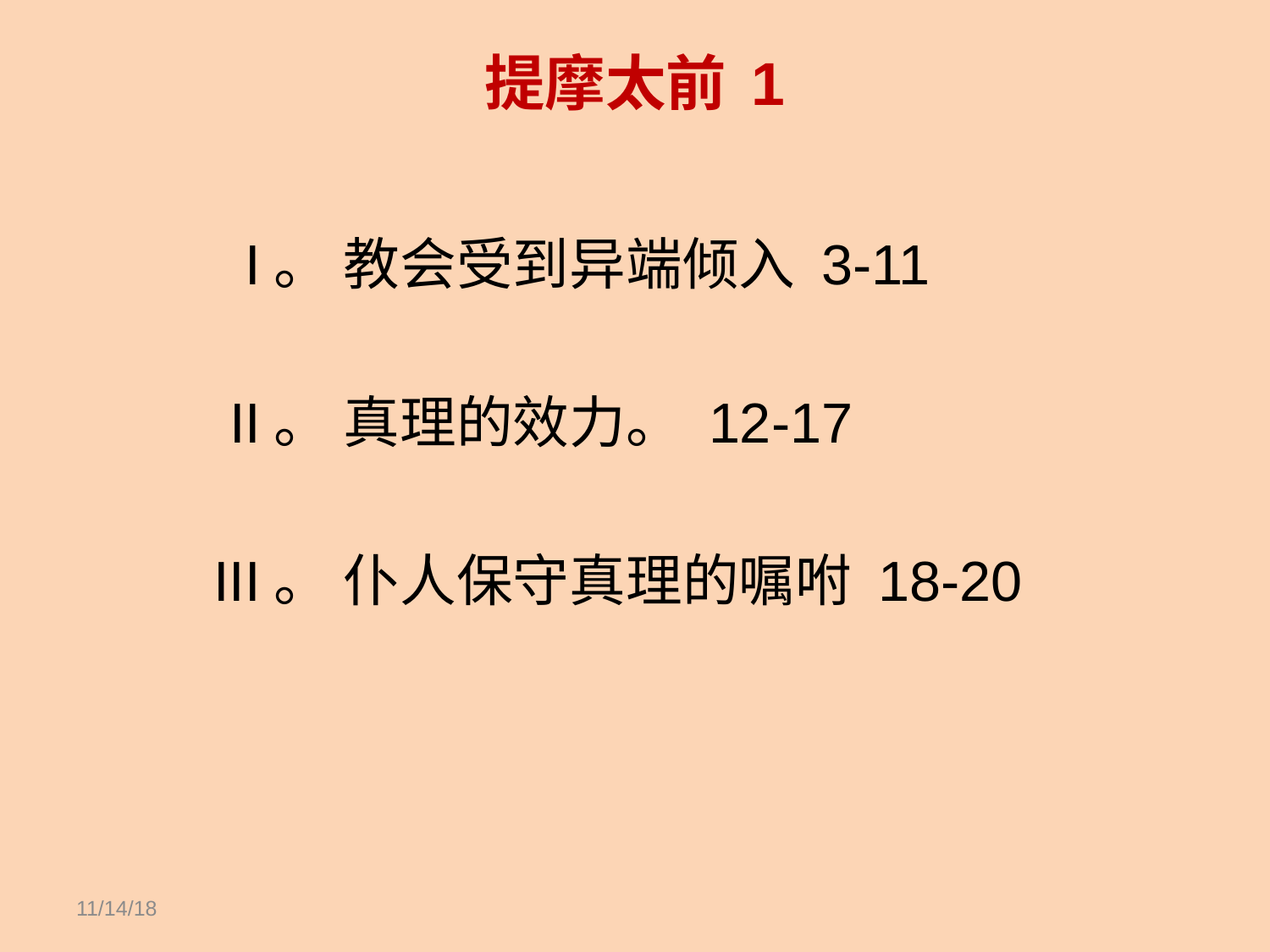

# 提摩太前 1
  I。 教会受到异端倾入 3-11

 II。 真理的效力。 12-17

III。 仆人保守真理的嘱咐 18-20
11/14/18